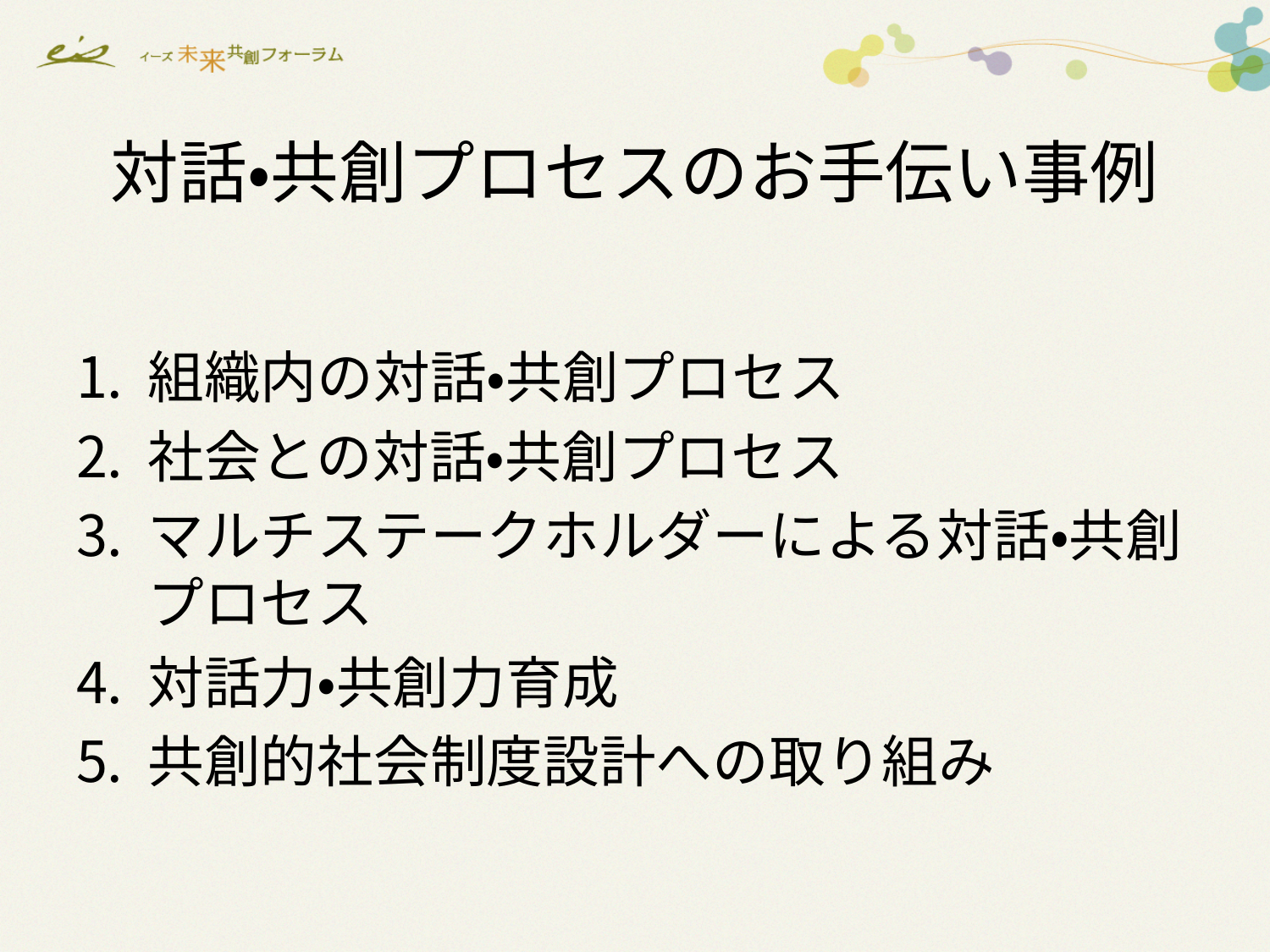

# 対話・共創プロセスのお手伝い事例
組織内の対話・共創プロセス
社会との対話・共創プロセス
マルチステークホルダーによる対話・共創プロセス
対話力・共創力育成
共創的社会制度設計への取り組み